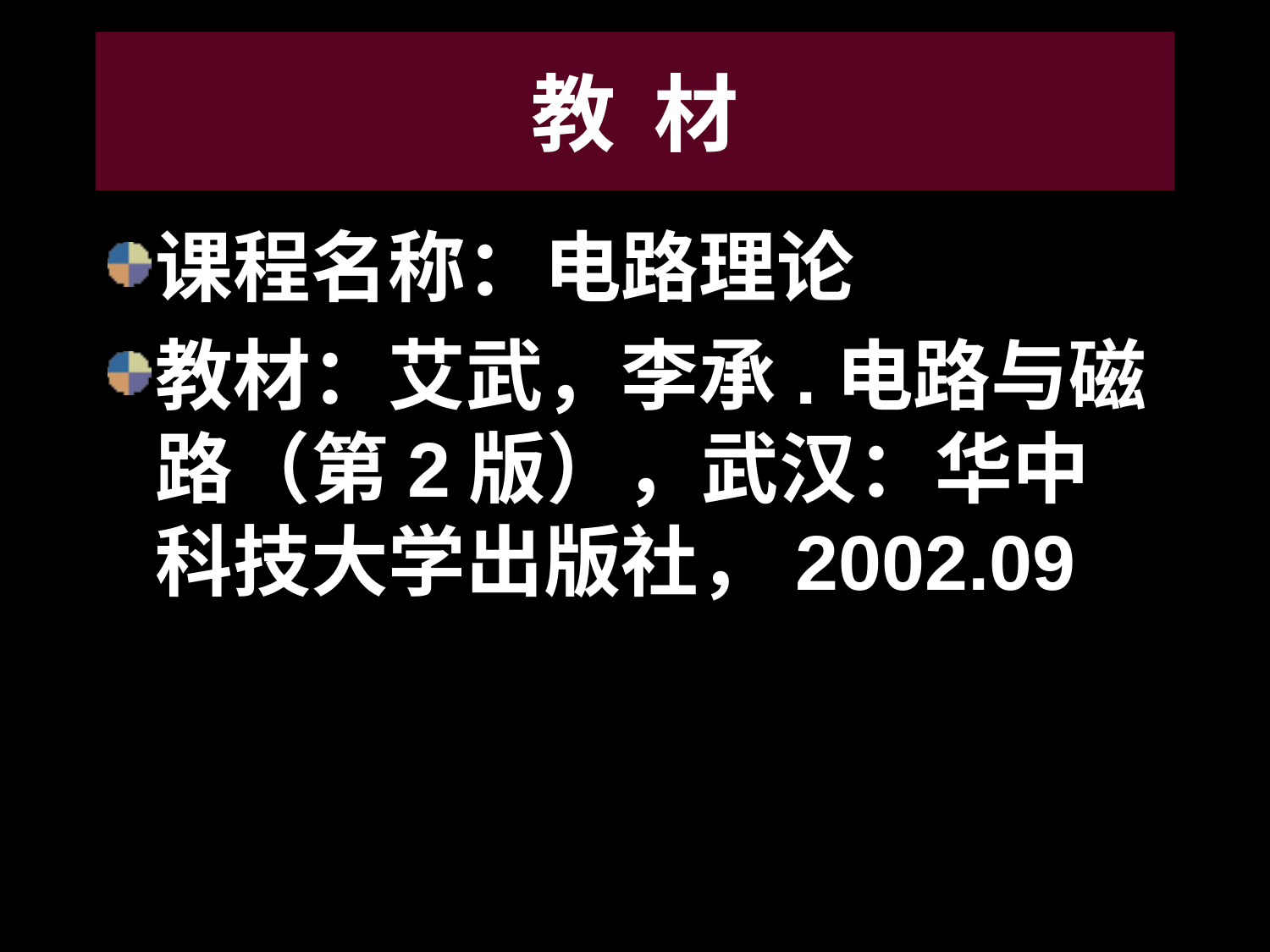

# 教  材
课程名称：电路理论
教材：艾武，李承.电路与磁路（第2版），武汉：华中科技大学出版社，2002.09